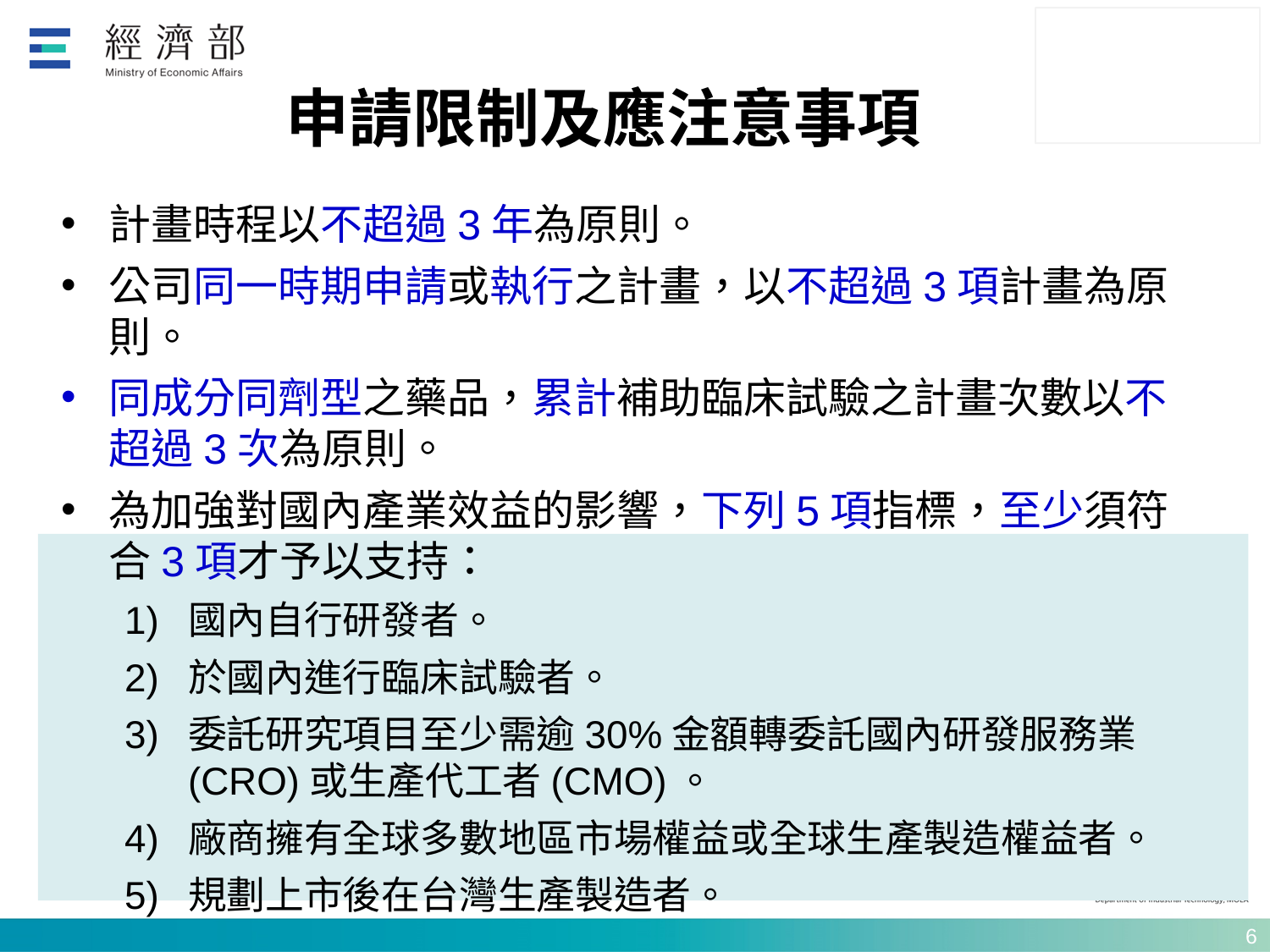

# 申請限制及應注意事項
計畫時程以不超過3年為原則。
公司同一時期申請或執行之計畫，以不超過3項計畫為原則。
同成分同劑型之藥品，累計補助臨床試驗之計畫次數以不超過3次為原則。
為加強對國內產業效益的影響，下列5項指標，至少須符合3項才予以支持：
國內自行研發者。
於國內進行臨床試驗者。
委託研究項目至少需逾30%金額轉委託國內研發服務業(CRO)或生產代工者(CMO)。
廠商擁有全球多數地區市場權益或全球生產製造權益者。
規劃上市後在台灣生產製造者。

6